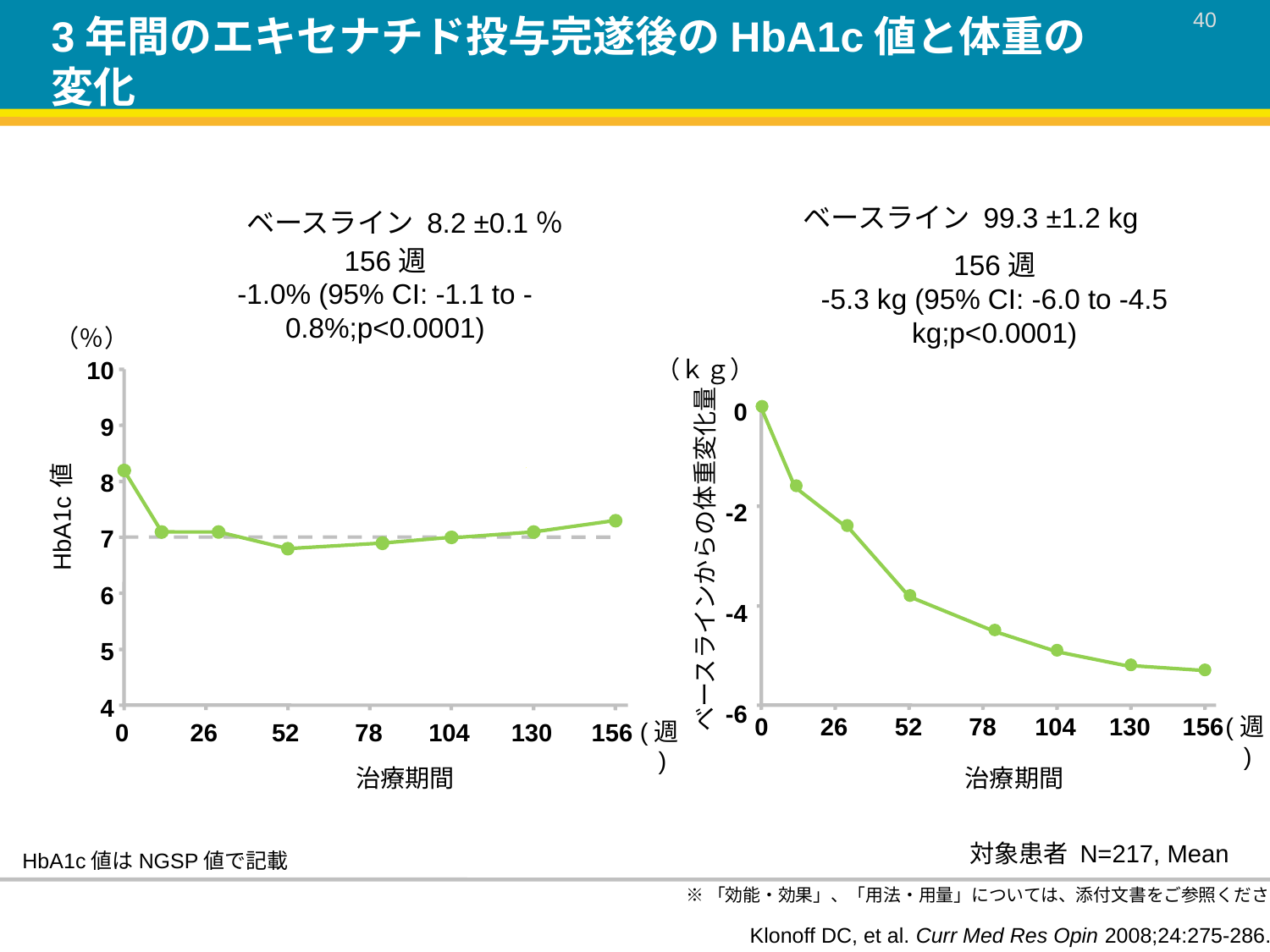

3年間のエキセナチド投与完遂後のHbA1c値と体重の変化
ベースライン 99.3 ±1.2 kg
ベースライン 8.2 ±0.1％
156週
-1.0% (95% CI: -1.1 to -0.8%;p<0.0001)

156週
-5.3 kg (95% CI: -6.0 to -4.5 kg;p<0.0001)
（％）
（ｋｇ）
10
9
8
7
6
5
4

0
-2
-4
-6

ベースラインからの体重変化量

HbA1c 値

0
26
52
78
104
130
156
(週)
(週)
0
26
52
78
104
130
156
治療期間
治療期間
対象患者 N=217, Mean
HbA1c値はNGSP値で記載
※「効能・効果」、「用法・用量」については、添付文書をご参照ください。
Klonoff DC, et al. Curr Med Res Opin 2008;24:275-286.